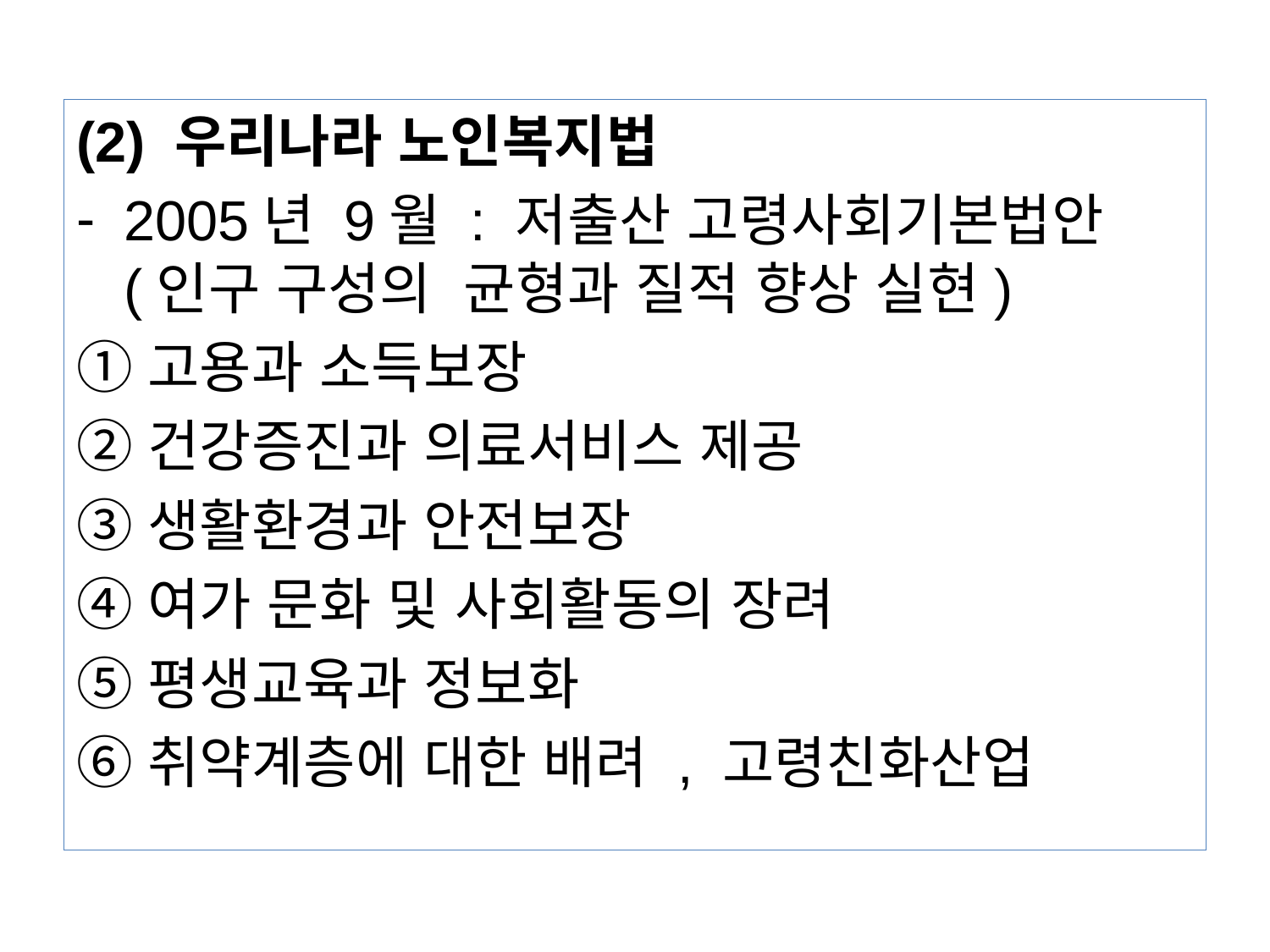

(2) 우리나라 노인복지법
2005년 9월 : 저출산 고령사회기본법안(인구 구성의  균형과 질적 향상 실현)
고용과 소득보장
건강증진과 의료서비스 제공
생활환경과 안전보장
여가 문화 및 사회활동의 장려
평생교육과 정보화
취약계층에 대한 배려 , 고령친화산업